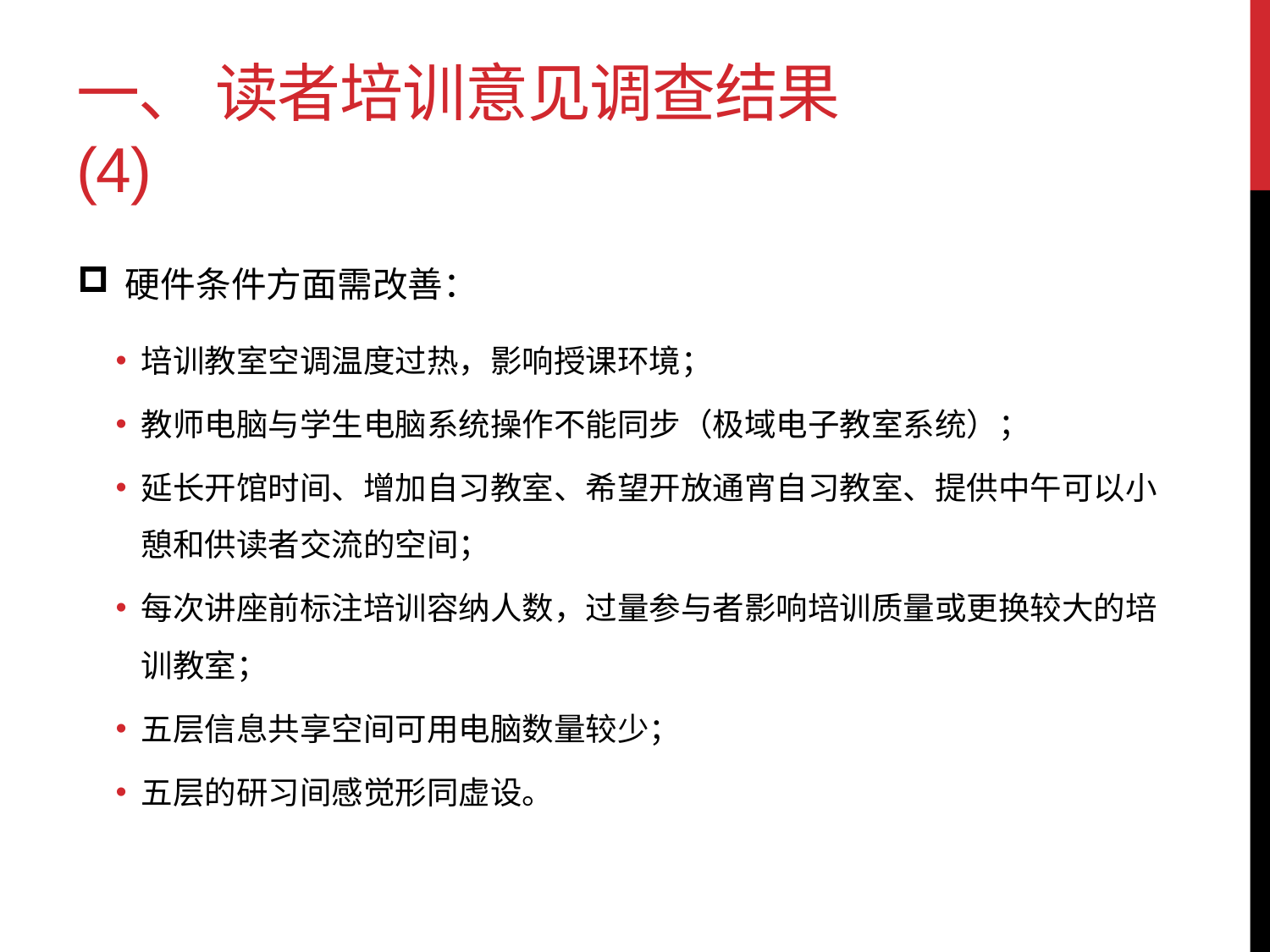

一、 读者培训意见调查结果(4)
硬件条件方面需改善：
培训教室空调温度过热，影响授课环境；
教师电脑与学生电脑系统操作不能同步（极域电子教室系统）；
延长开馆时间、增加自习教室、希望开放通宵自习教室、提供中午可以小憩和供读者交流的空间；
每次讲座前标注培训容纳人数，过量参与者影响培训质量或更换较大的培训教室；
五层信息共享空间可用电脑数量较少；
五层的研习间感觉形同虚设。